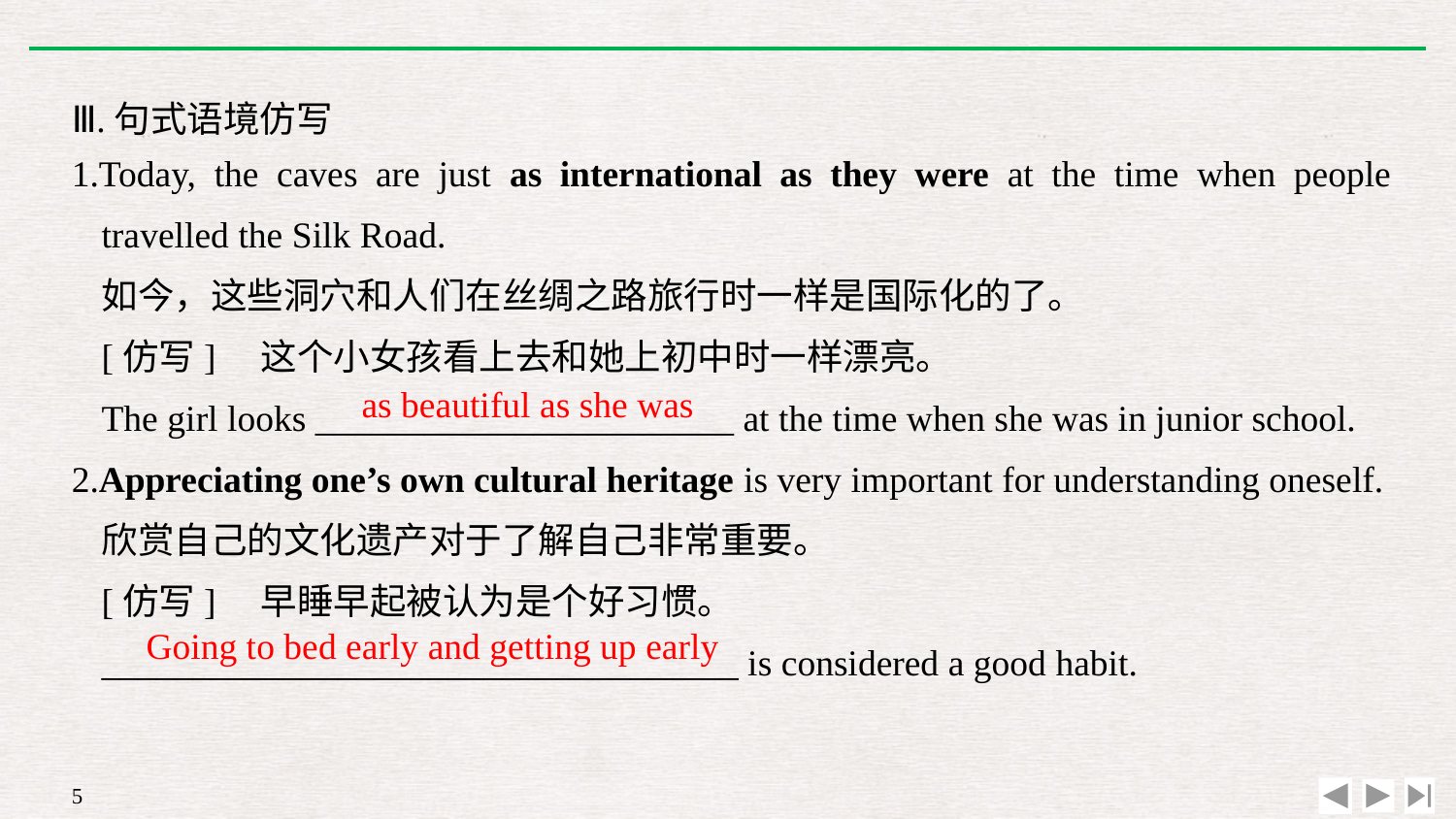

Ⅲ.句式语境仿写
1.Today, the caves are just as international as they were at the time when people travelled the Silk Road.
	如今，这些洞穴和人们在丝绸之路旅行时一样是国际化的了。
	[仿写]　这个小女孩看上去和她上初中时一样漂亮。
	The girl looks _______________________ at the time when she was in junior school.
2.Appreciating one’s own cultural heritage is very important for understanding oneself.欣赏自己的文化遗产对于了解自己非常重要。
	[仿写]　早睡早起被认为是个好习惯。
	___________________________________ is considered a good habit.
as beautiful as she was
Going to bed early and getting up early